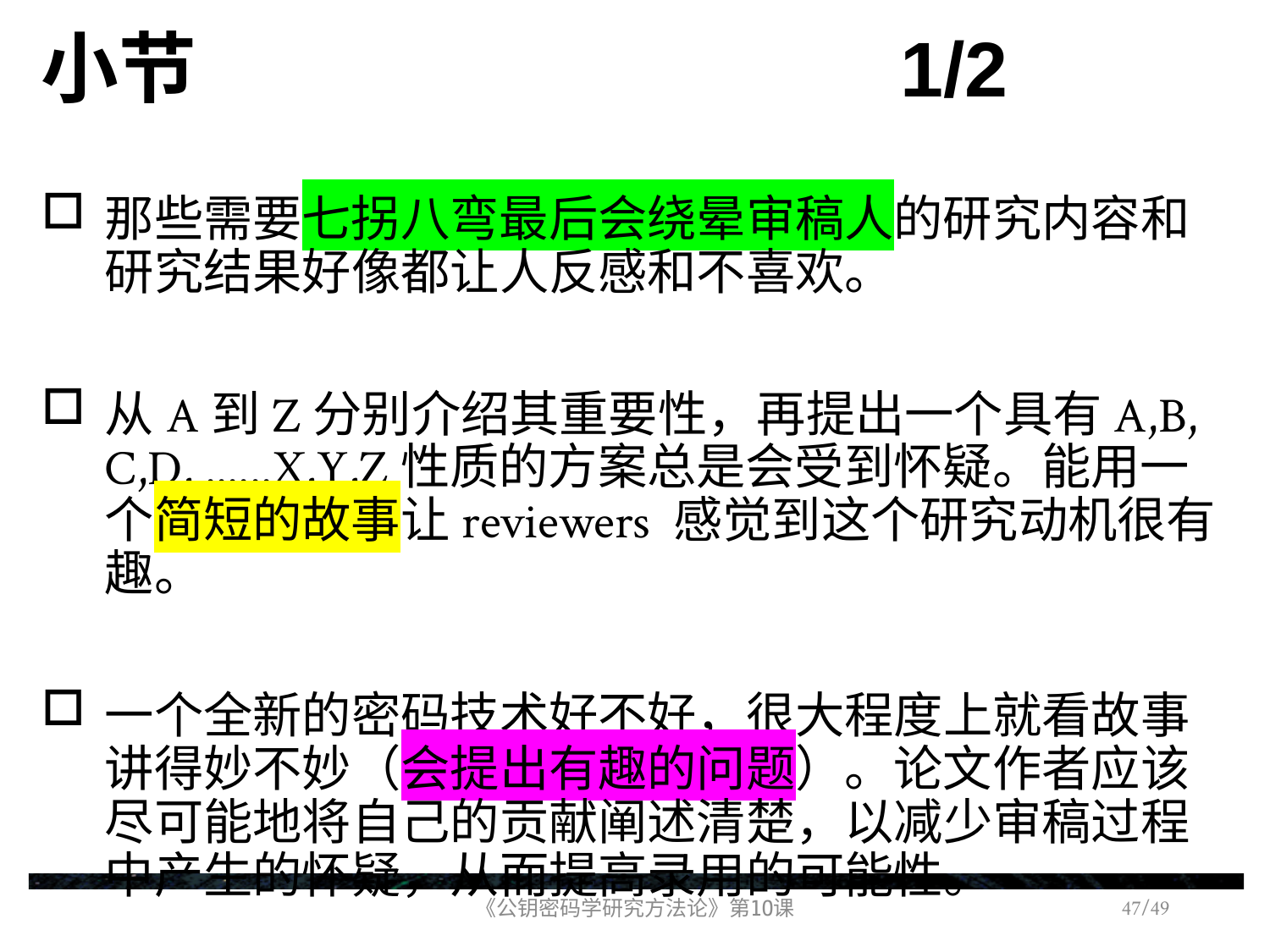

# 小节                                       1/2
那些需要七拐八弯最后会绕晕审稿人的研究内容和研究结果好像都让人反感和不喜欢。

从A到Z分别介绍其重要性，再提出一个具有A,B, C,D, ......X,Y,Z性质的方案总是会受到怀疑。能用一个简短的故事让reviewers 感觉到这个研究动机很有趣。

一个全新的密码技术好不好，很大程度上就看故事讲得妙不妙（会提出有趣的问题）。论文作者应该尽可能地将自己的贡献阐述清楚，以减少审稿过程中产生的怀疑，从而提高录用的可能性。

《公钥密码学研究方法论》第10课
47/49